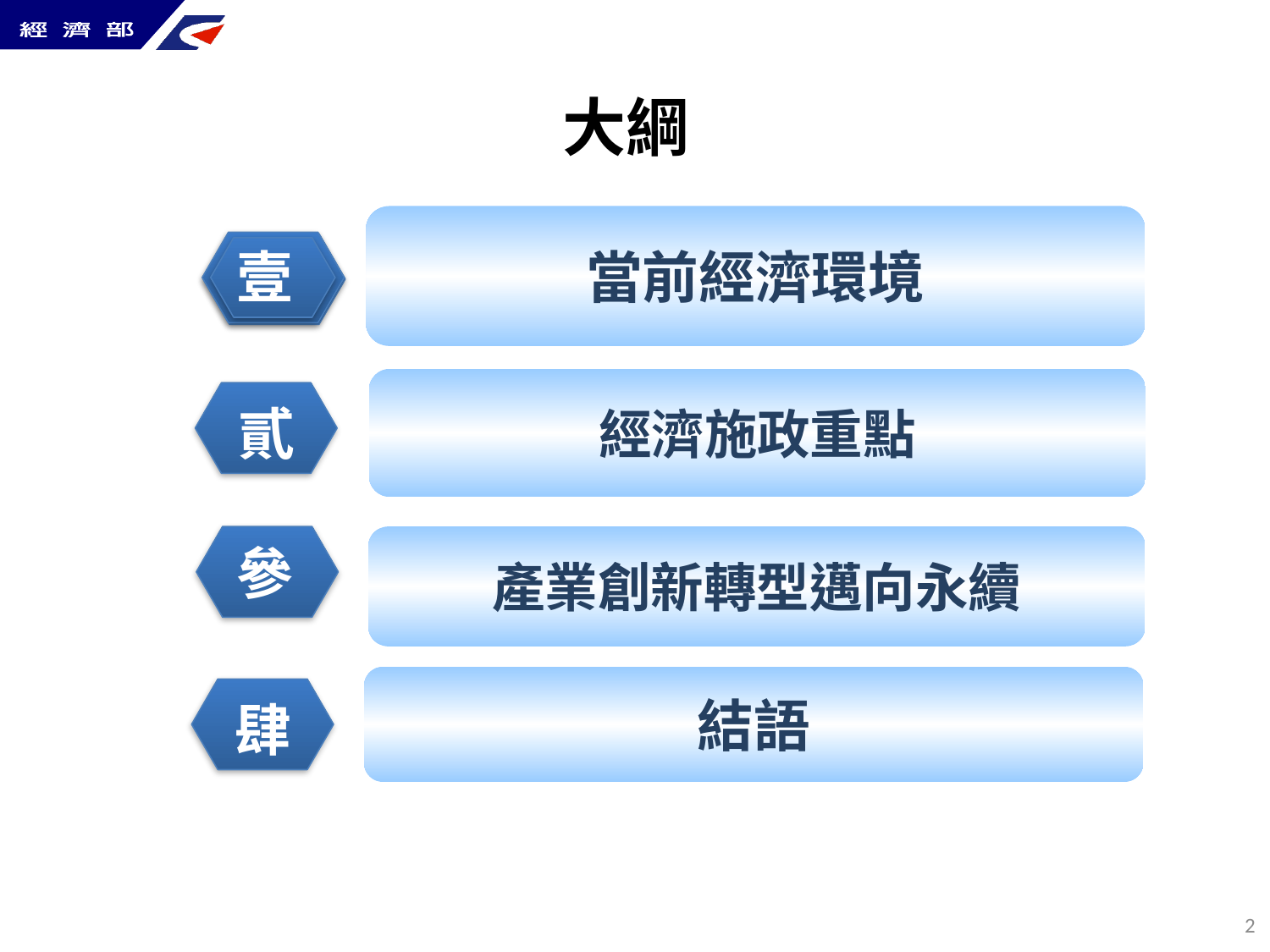

大綱
當前經濟環境
一

壹
經濟施政重點

貳

產業創新轉型邁向永續
參
結語

肆
2